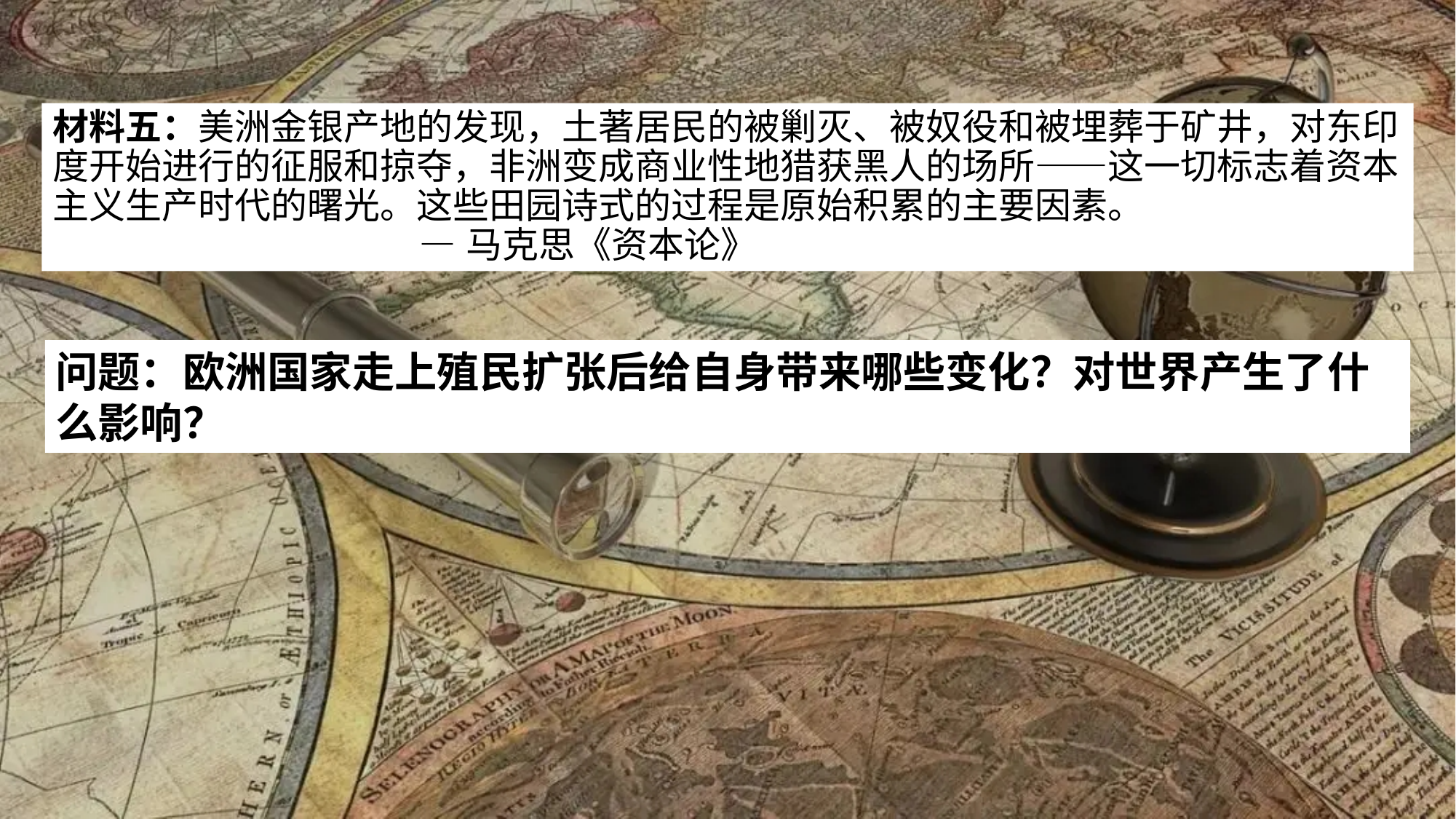

材料五：美洲金银产地的发现，土著居民的被剿灭、被奴役和被埋葬于矿井，对东印度开始进行的征服和掠夺，非洲变成商业性地猎获黑人的场所——这一切标志着资本主义生产时代的曙光。这些田园诗式的过程是原始积累的主要因素。
                                             —马克思《资本论》
问题：欧洲国家走上殖民扩张后给自身带来哪些变化？对世界产生了什么影响？